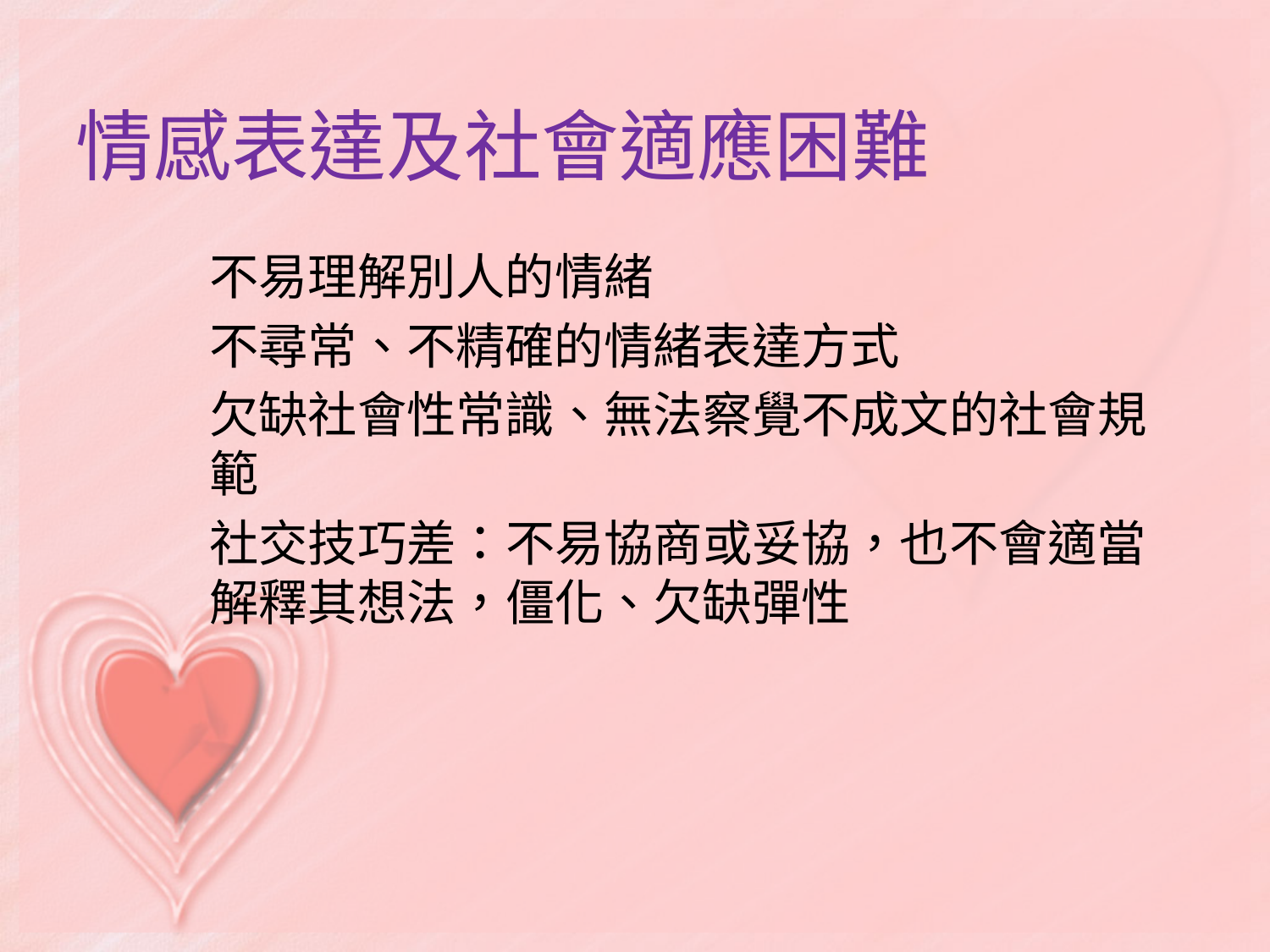

# 情感表達及社會適應困難
不易理解別人的情緒
不尋常、不精確的情緒表達方式
欠缺社會性常識、無法察覺不成文的社會規範
社交技巧差：不易協商或妥協，也不會適當解釋其想法，僵化、欠缺彈性